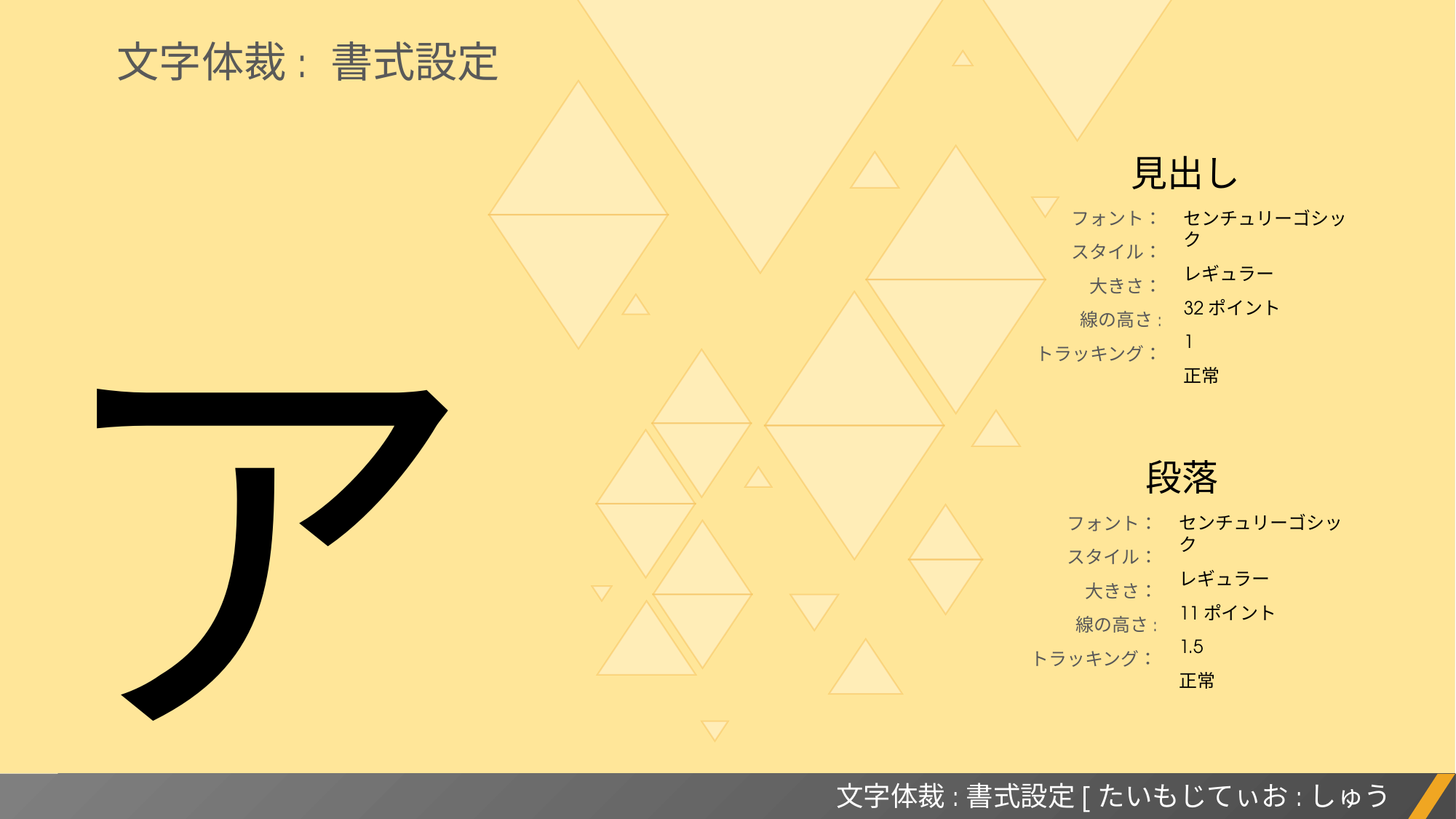

文字体裁: 書式設定
見出し
フォント：
スタイル：
大きさ：
線の高さ:
トラッキング：
センチュリーゴシック
レギュラー
32ポイント
1
正常
アー
段落
フォント：
スタイル：
大きさ：
線の高さ:
トラッキング：
センチュリーゴシック
レギュラー
11ポイント
1.5
正常
文字体裁:書式設定[たいもじてぃお:しゅう
プロジェクトレポート